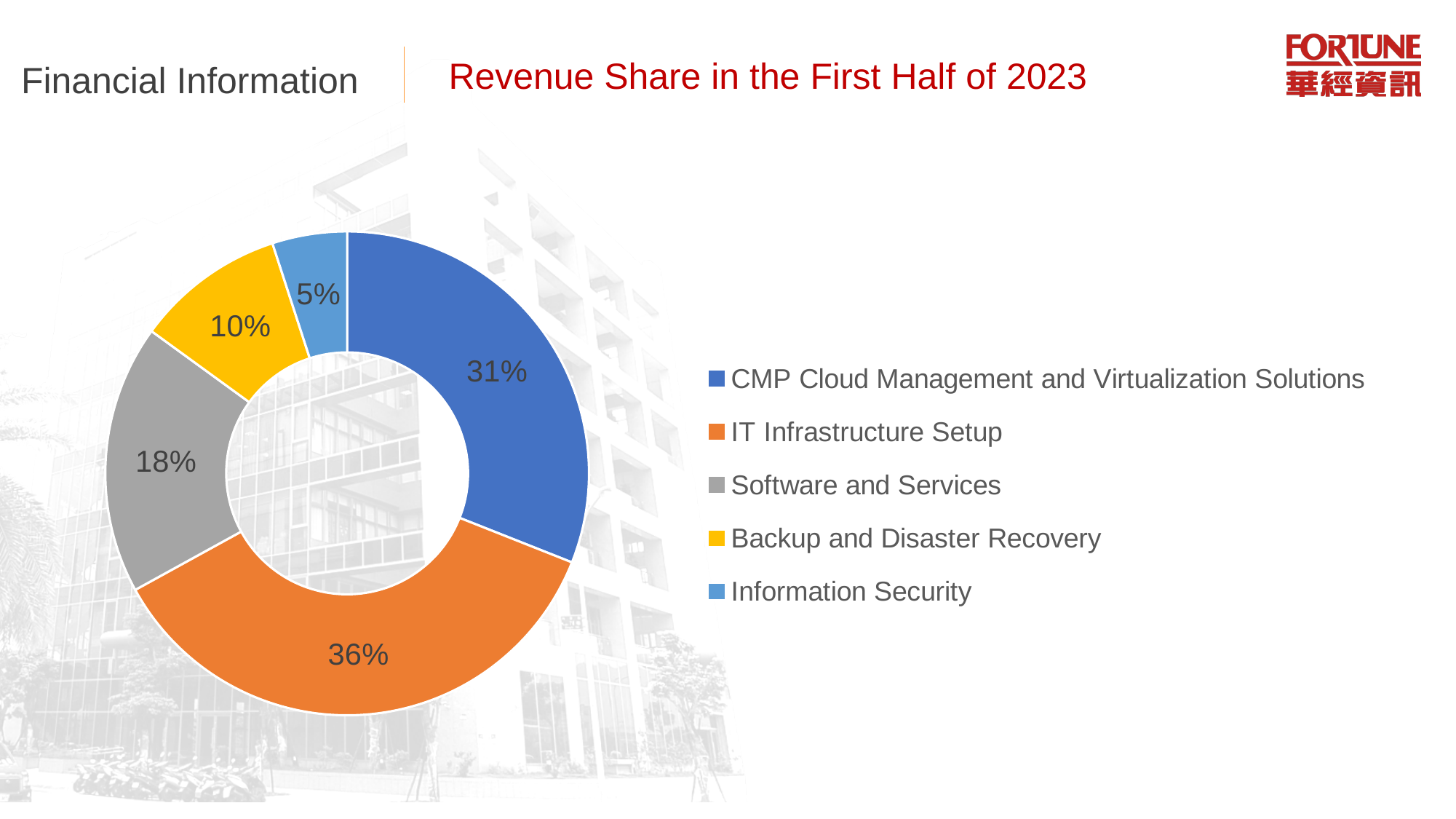

Financial Information
Revenue Share in the First Half of 2023

### Chart

| Category | 2023上半年度營收分析 |
|---|---|
| CMP Cloud Management and Virtualization Solutions | 0.31 |
| IT Infrastructure Setup | 0.36 |
| Software and Services | 0.18 |
| Backup and Disaster Recovery | 0.1 |
| Information Security | 0.05 |